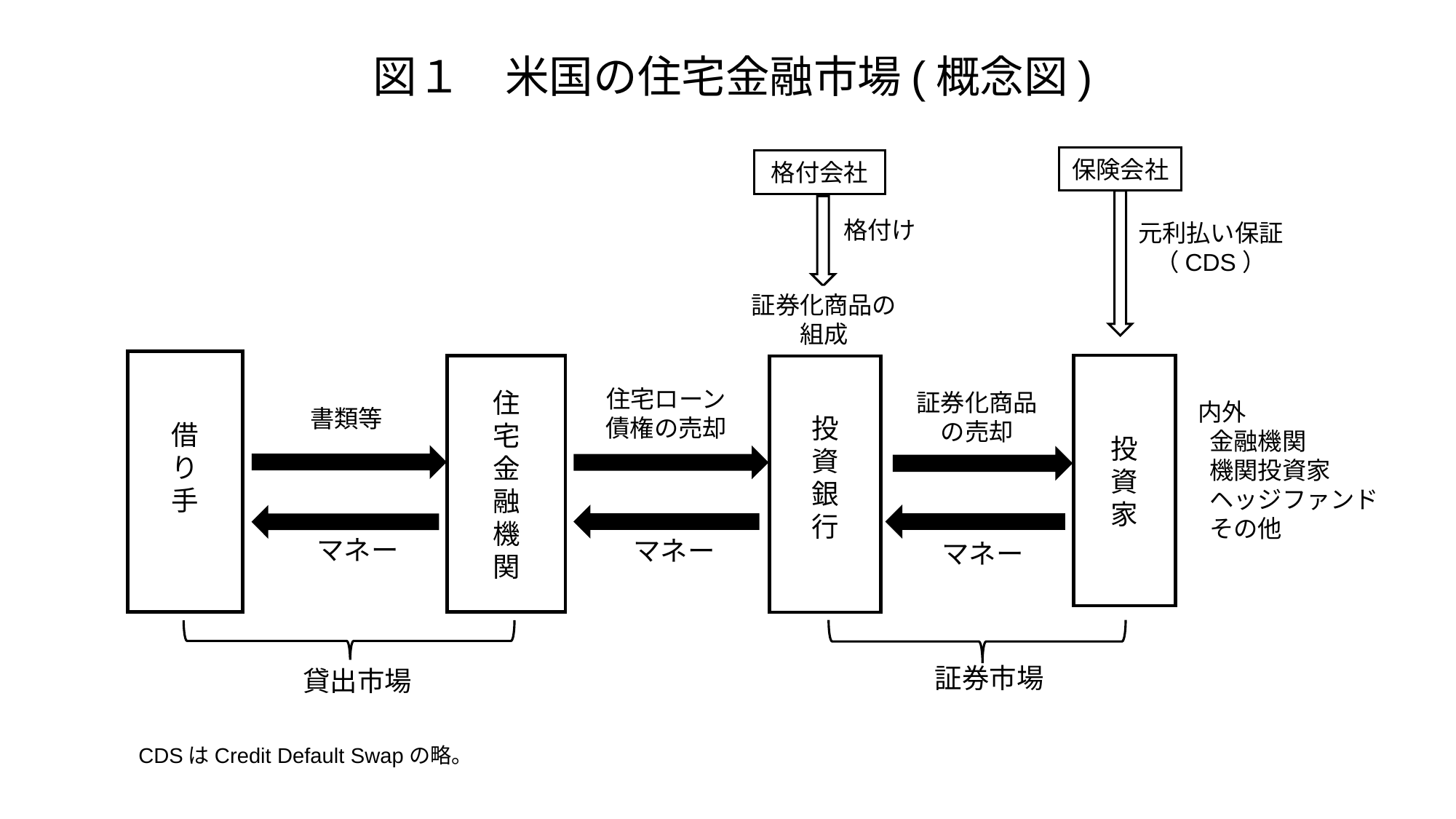

# 図１　米国の住宅金融市場(概念図)
保険会社
格付会社

格付け
元利払い保証
（CDS）
証券化商品の組成
借
り
手

投
資
家
住
宅
金
融
機
関

投
資
銀
行

住宅ローン債権の売却
証券化商品の売却
書類等
内外
 金融機関
 機関投資家
 ヘッジファンド
 その他

マネー
マネー
マネー
証券市場
貸出市場
CDSはCredit Default Swapの略。